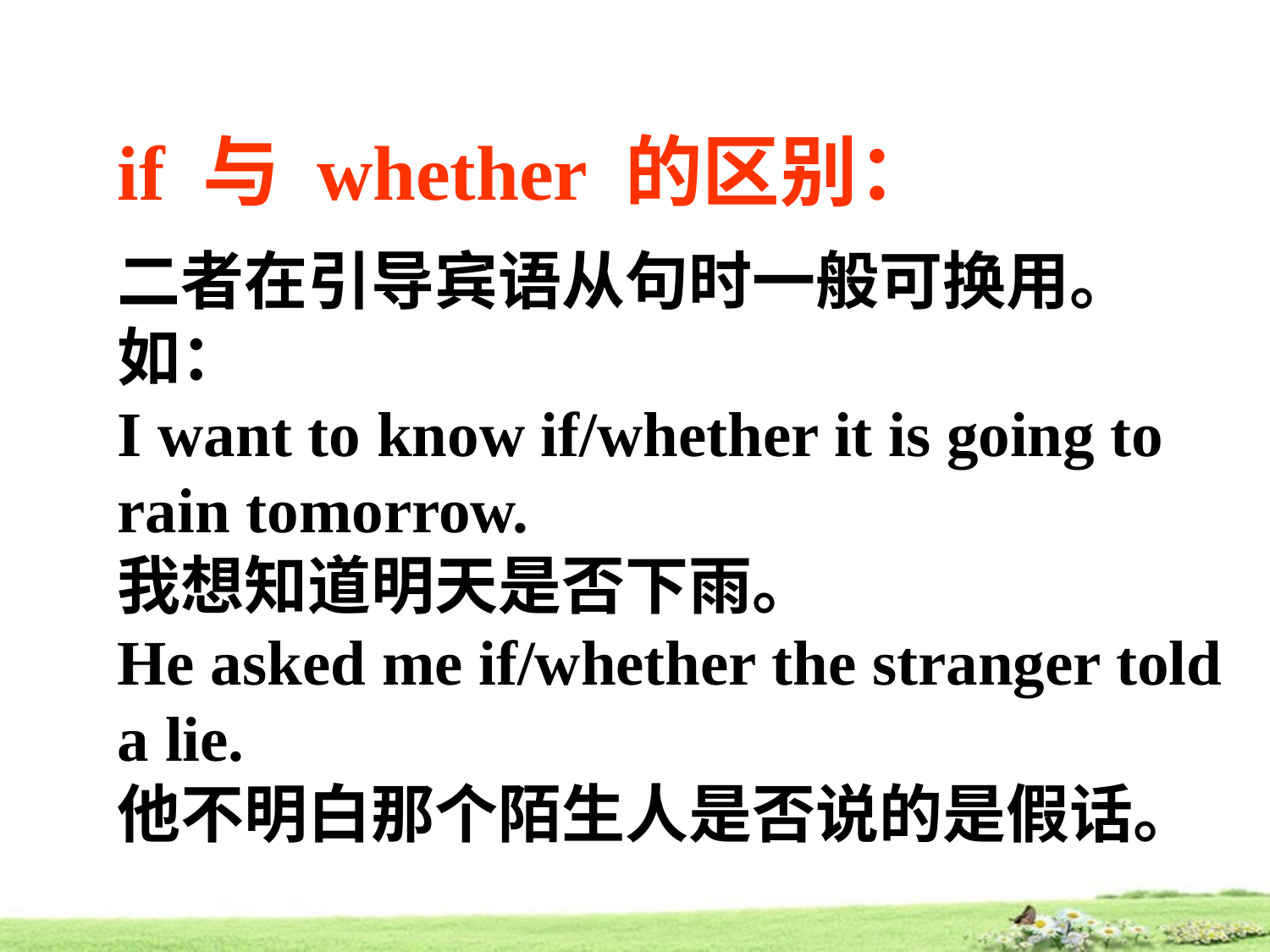

if 与 whether 的区别：

二者在引导宾语从句时一般可换用。如：
I want to know if/whether it is going to rain tomorrow.
我想知道明天是否下雨。
He asked me if/whether the stranger told a lie.
他不明白那个陌生人是否说的是假话。